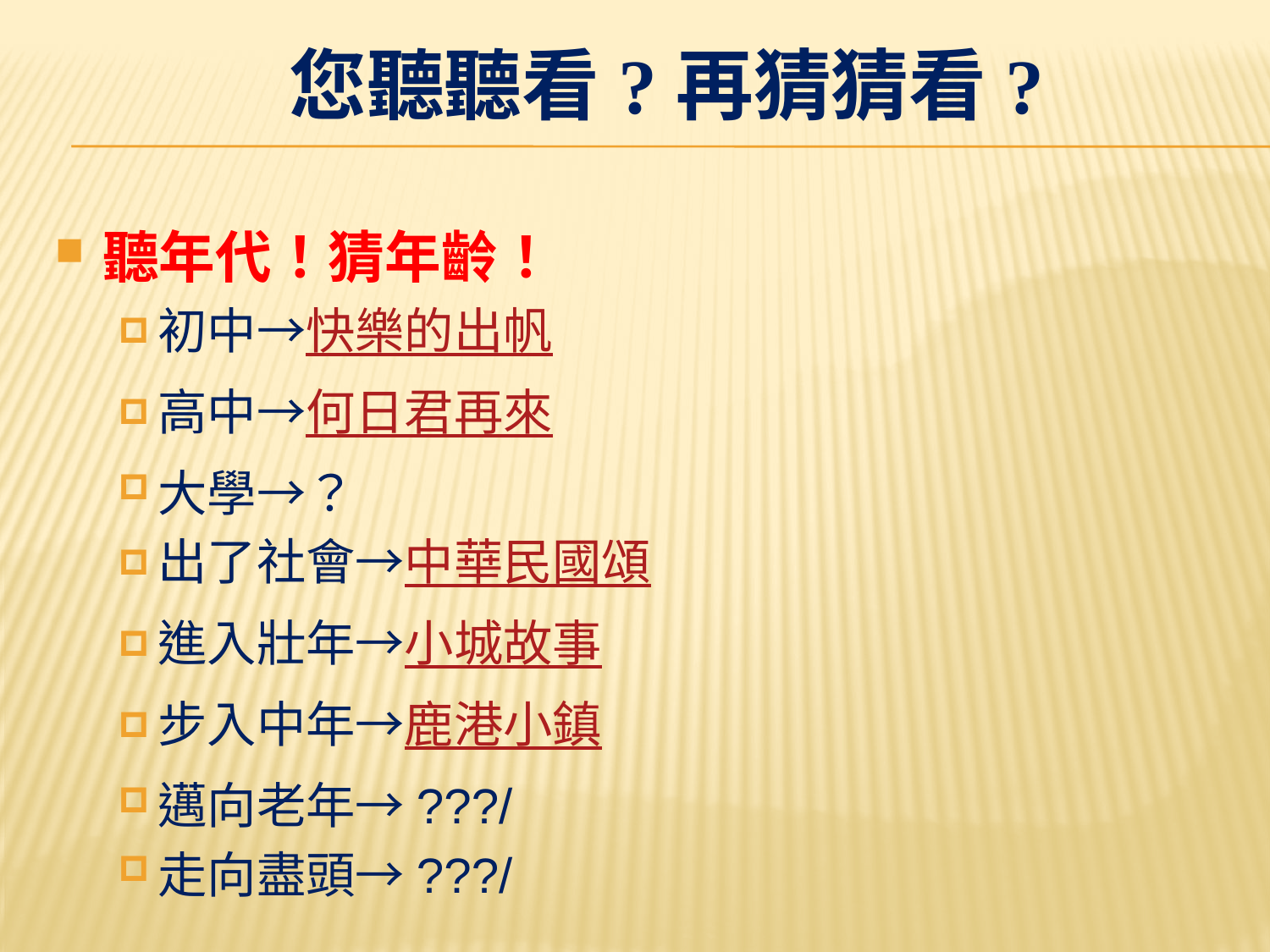

# 您聽聽看?再猜猜看?
聽年代！猜年齡！
初中→快樂的出帆
高中→何日君再來
大學→？
出了社會→中華民國頌
進入壯年→小城故事
步入中年→鹿港小鎮
邁向老年→???/
走向盡頭→???/